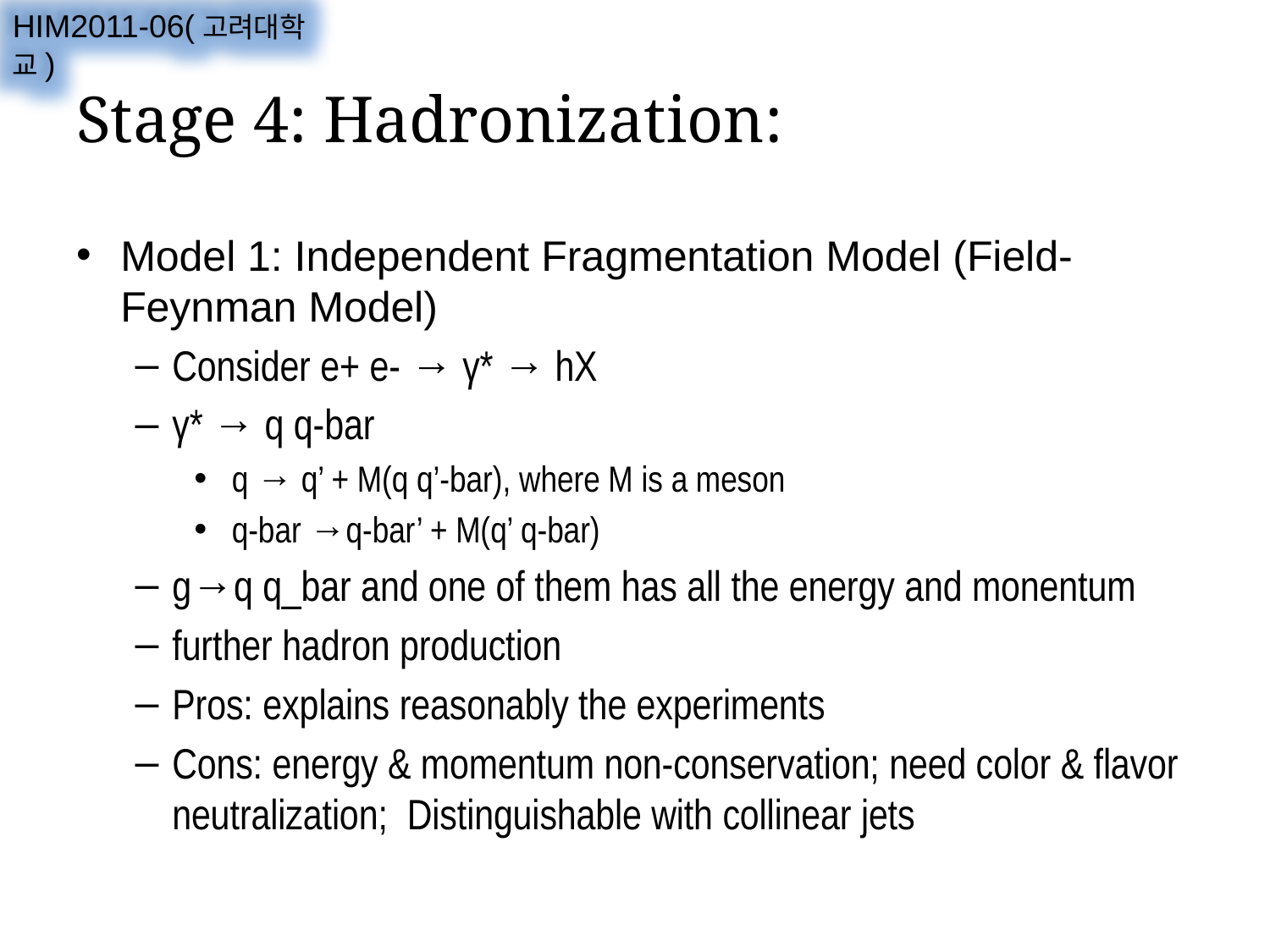

HIM2011-06(고려대학교)
# Stage 4: Hadronization:
Model 1: Independent Fragmentation Model (Field-Feynman Model)
Consider e+ e- → γ* → hX
γ* → q q-bar
 q → q’ + M(q q’-bar), where M is a meson
 q-bar →q-bar’ + M(q’ q-bar)
g→q q_bar and one of them has all the energy and monentum
further hadron production
Pros: explains reasonably the experiments
Cons: energy & momentum non-conservation; need color & flavor neutralization;  Distinguishable with collinear jets